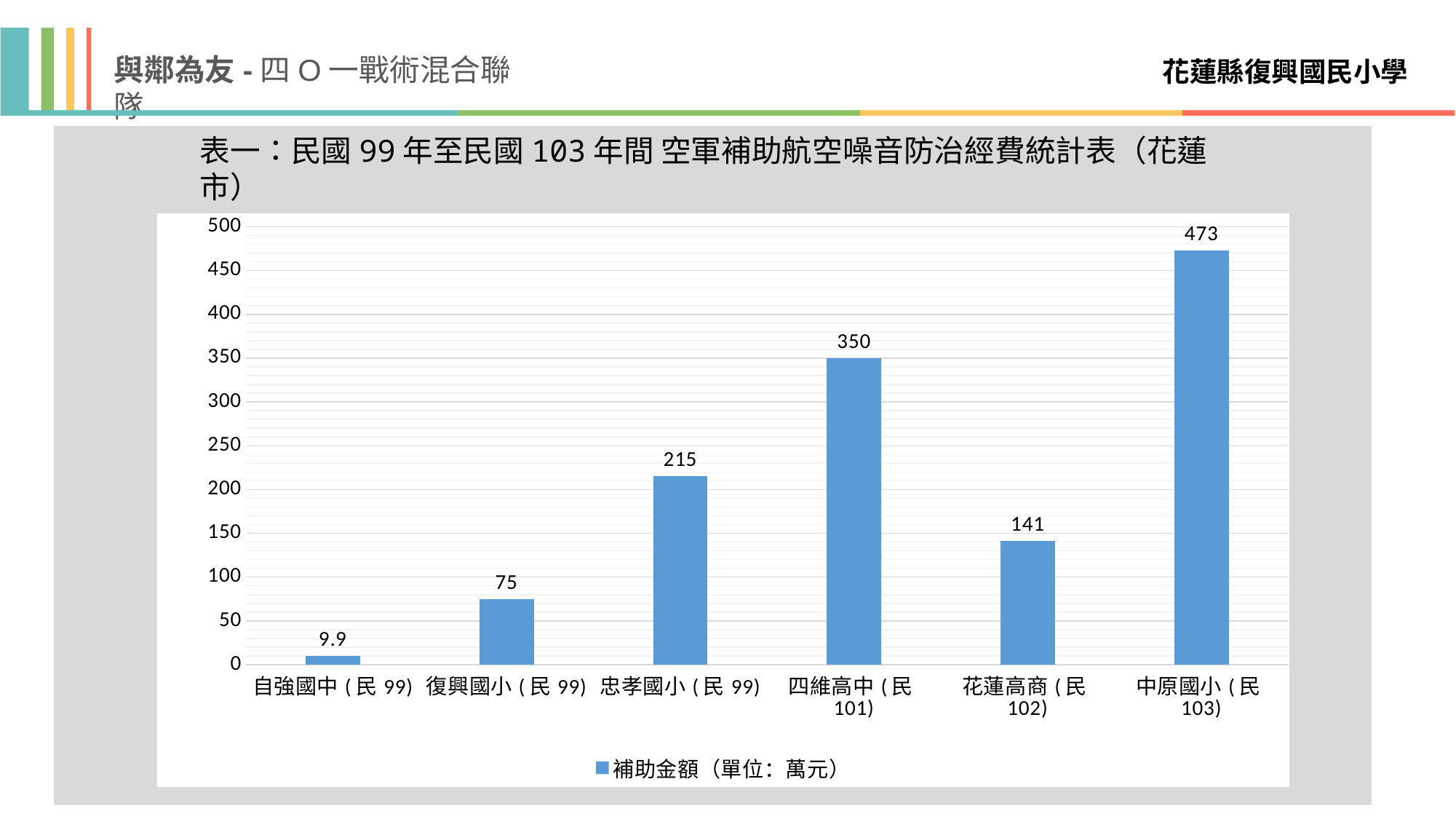

與鄰為友-四O一戰術混合聯隊
花蓮縣復興國民小學

表一：民國99年至民國103年間 空軍補助航空噪音防治經費統計表（花蓮市）

### Chart

| Category | 補助金額（單位：萬元） |
|---|---|
| 自強國中(民99) | 9.9 |
| 復興國小(民99) | 75.0 |
| 忠孝國小(民99) | 215.0 |
| 四維高中(民101) | 350.0 |
| 花蓮高商(民102) | 141.0 |
| 中原國小(民103) | 473.0 |